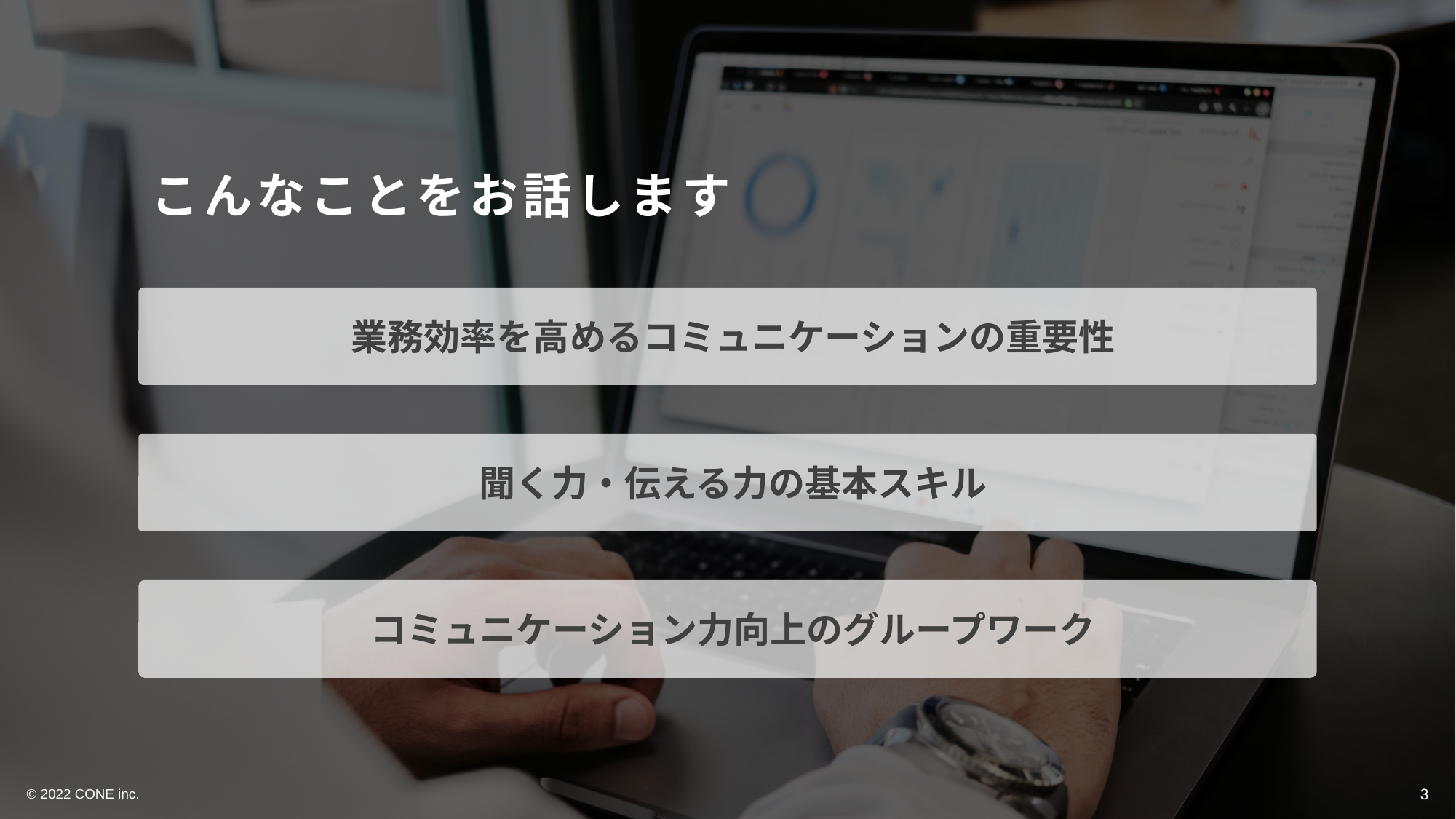

#
こんなことをお話します
業務効率を高めるコミュニケーションの重要性
聞く力・伝える力の基本スキル
コミュニケーション力向上のグループワーク
3
© 2022 CONE inc.